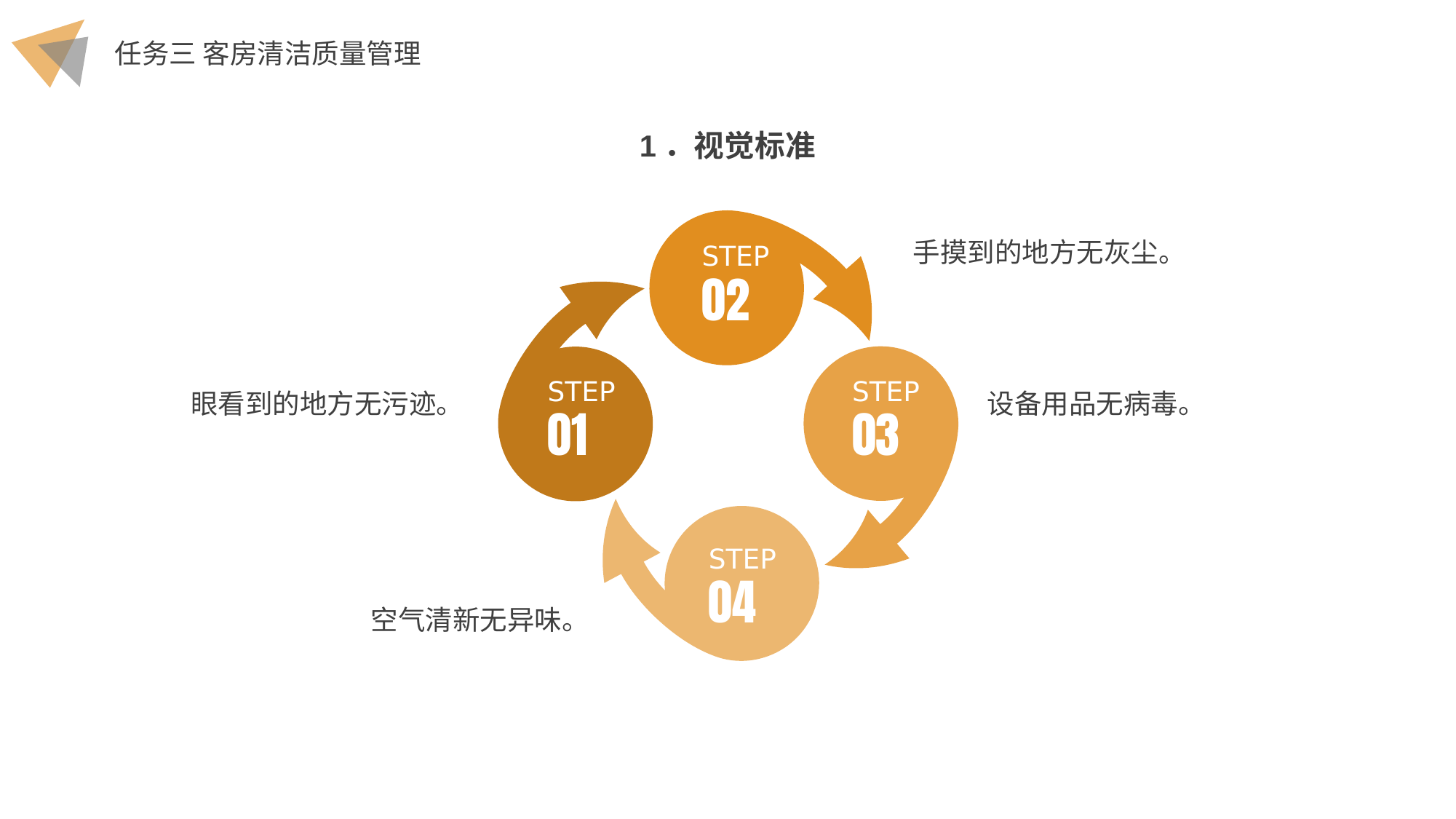

1．视觉标准

STEP
02

STEP
01
STEP
03

STEP
04
手摸到的地方无灰尘。
眼看到的地方无污迹。
设备用品无病毒。
空气清新无异味。